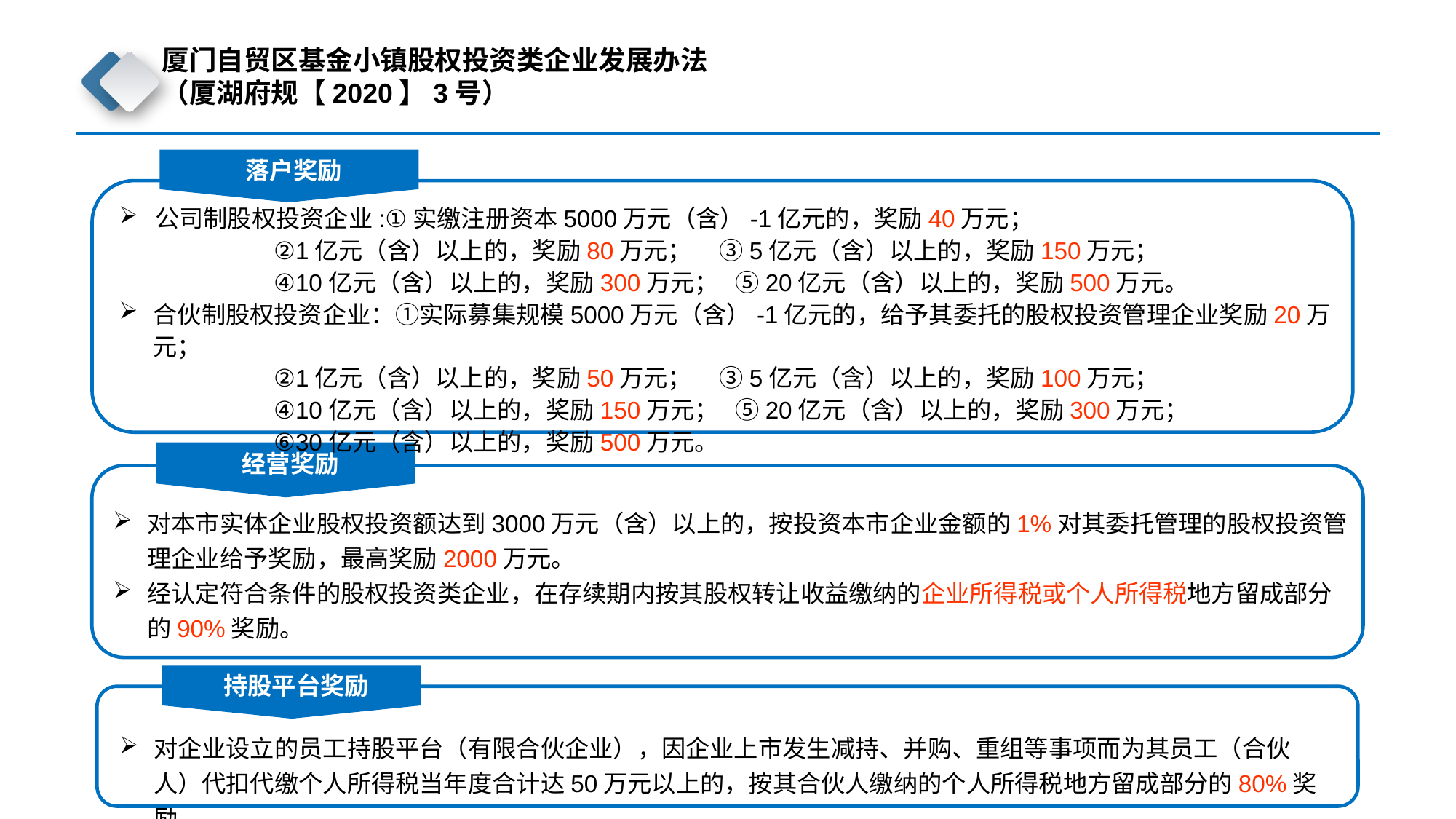

厦门自贸区基金小镇股权投资类企业发展办法
（厦湖府规【2020】3号）

落户奖励

  公司制股权投资企业:①实缴注册资本5000万元（含）-1亿元的，奖励40万元；
                       ②1亿元（含）以上的，奖励80万元；     ③5亿元（含）以上的，奖励150万元；
                       ④10亿元（含）以上的，奖励300万元；   ⑤20亿元（含）以上的，奖励500万元。
合伙制股权投资企业：①实际募集规模5000万元（含）-1亿元的，给予其委托的股权投资管理企业奖励20万元；
                       ②1亿元（含）以上的，奖励50万元；     ③5亿元（含）以上的，奖励100万元；
                       ④10亿元（含）以上的，奖励150万元；   ⑤20亿元（含）以上的，奖励300万元；
                       ⑥30亿元（含）以上的，奖励500万元。

经营奖励

对本市实体企业股权投资额达到3000万元（含）以上的，按投资本市企业金额的1%对其委托管理的股权投资管理企业给予奖励，最高奖励2000万元。
经认定符合条件的股权投资类企业，在存续期内按其股权转让收益缴纳的企业所得税或个人所得税地方留成部分的90%奖励。

持股平台奖励

对企业设立的员工持股平台（有限合伙企业），因企业上市发生减持、并购、重组等事项而为其员工（合伙人）代扣代缴个人所得税当年度合计达50万元以上的，按其合伙人缴纳的个人所得税地方留成部分的80%奖励。